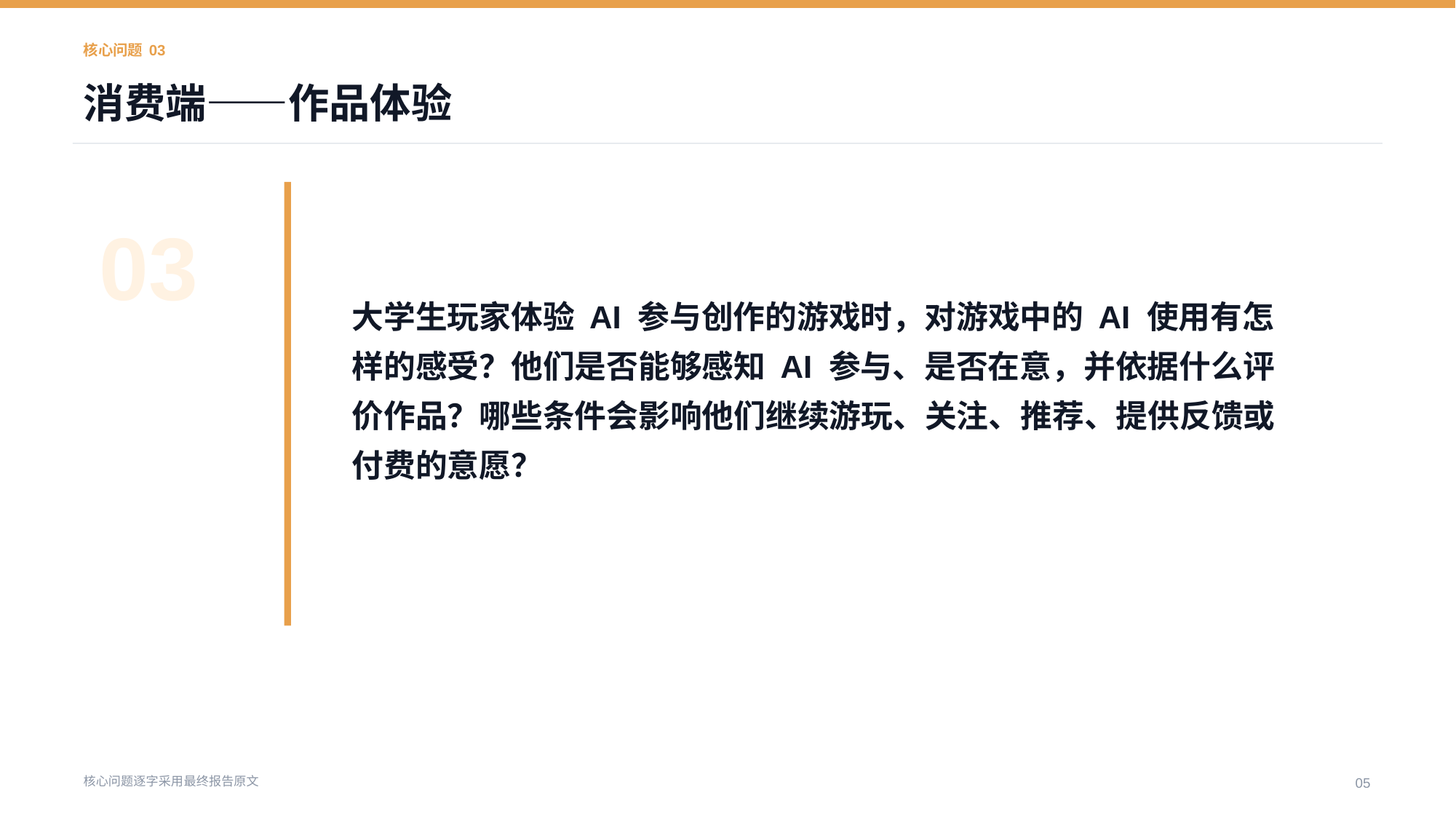

核心问题 03
消费端——作品体验

03
大学生玩家体验 AI 参与创作的游戏时，对游戏中的 AI 使用有怎样的感受？他们是否能够感知 AI 参与、是否在意，并依据什么评价作品？哪些条件会影响他们继续游玩、关注、推荐、提供反馈或付费的意愿？
核心问题逐字采用最终报告原文
05